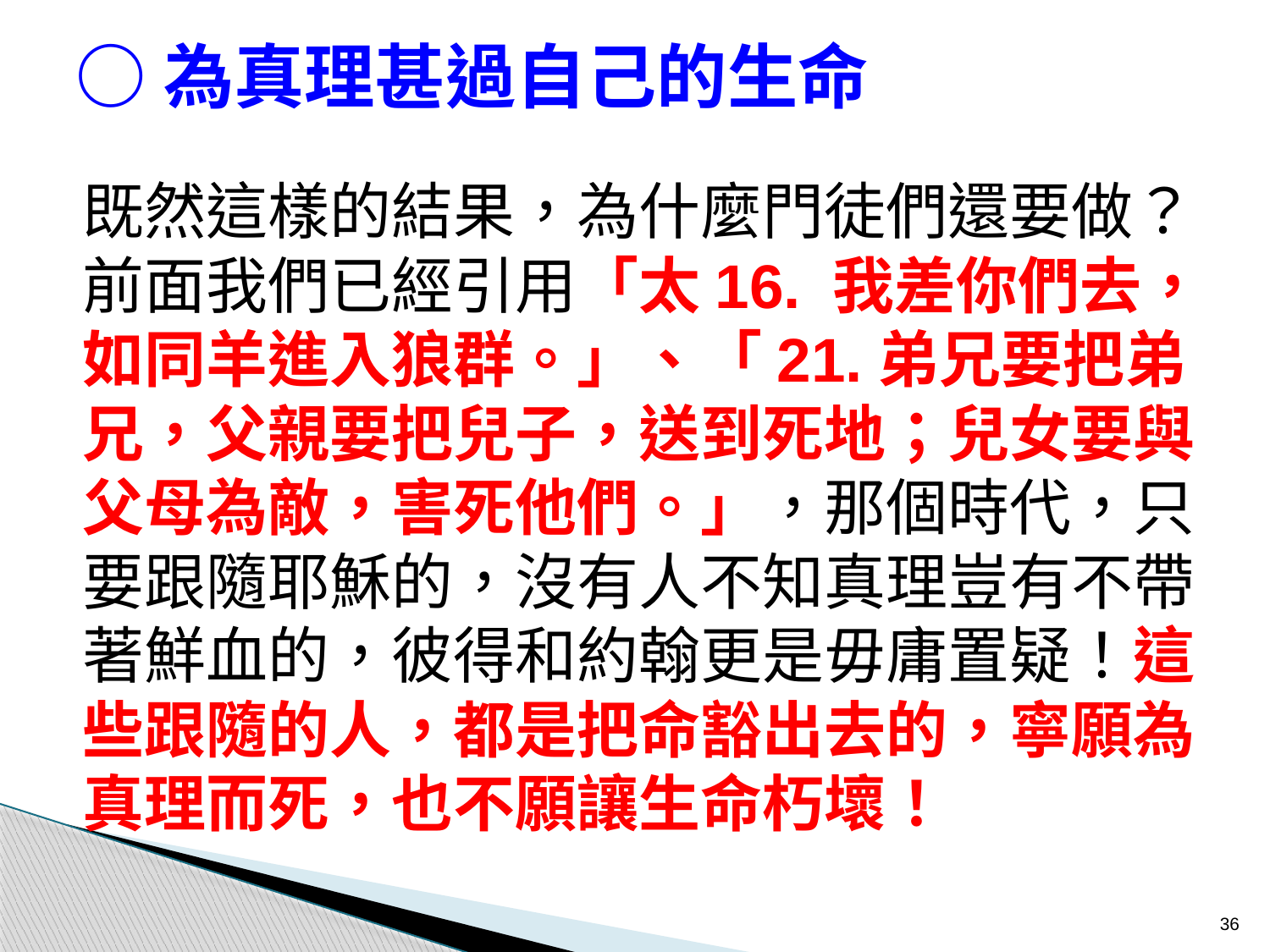

○為真理甚過自己的生命
既然這樣的結果，為什麼門徒們還要做？前面我們已經引用「太16. 我差你們去，如同羊進入狼群。」、「21.弟兄要把弟兄，父親要把兒子，送到死地；兒女要與父母為敵，害死他們。」，那個時代，只要跟隨耶穌的，沒有人不知真理豈有不帶著鮮血的，彼得和約翰更是毋庸置疑！這些跟隨的人，都是把命豁出去的，寧願為真理而死，也不願讓生命朽壞！
36